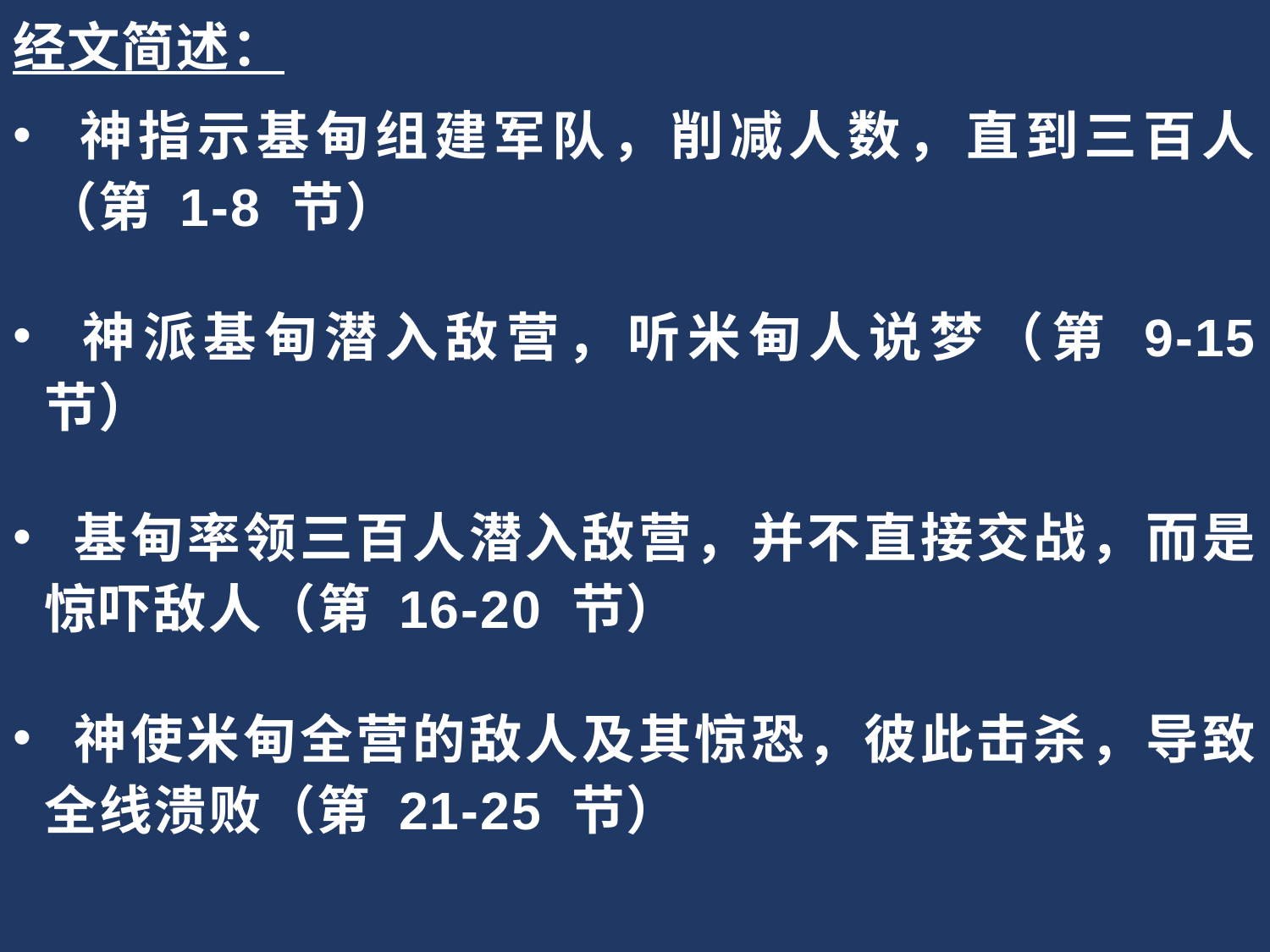

经文简述：
 神指示基甸组建军队，削减人数，直到三百人（第 1-8 节）

 神派基甸潜入敌营，听米甸人说梦（第 9-15 节）

 基甸率领三百人潜入敌营，并不直接交战，而是惊吓敌人（第 16-20 节）

 神使米甸全营的敌人及其惊恐，彼此击杀，导致全线溃败（第 21-25 节）